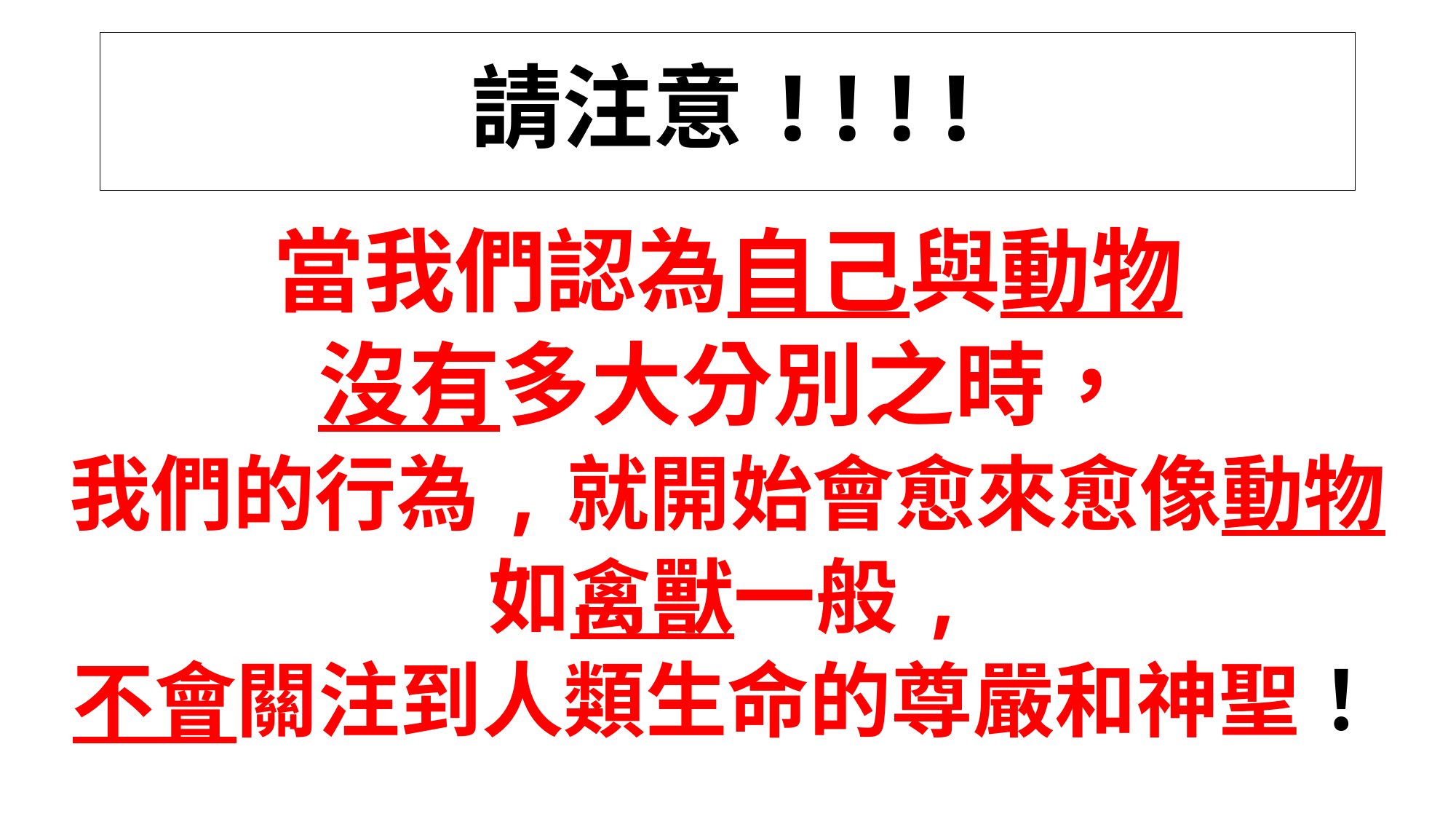

# 請注意!!!!
當我們認為自己與動物
沒有多大分別之時，
我們的行為,就開始會愈來愈像動物
如禽獸一般,
不會關注到人類生命的尊嚴和神聖！